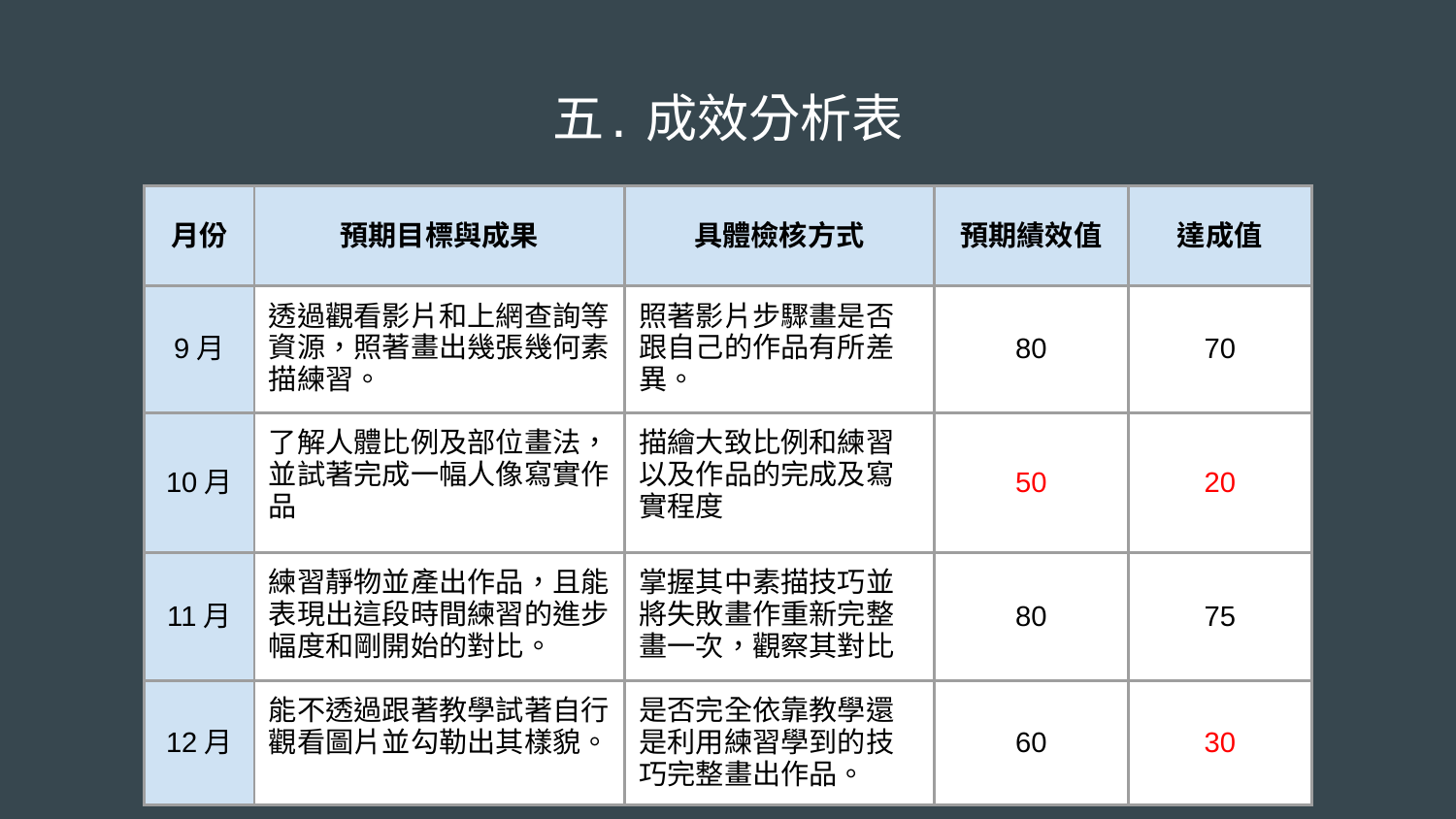

# 五. 成效分析表
| 月份 | 預期目標與成果 | 具體檢核方式 | 預期績效值 | 達成值 |
| --- | --- | --- | --- | --- |
| 9月 | 透過觀看影片和上網查詢等資源，照著畫出幾張幾何素描練習。 | 照著影片步驟畫是否跟自己的作品有所差異。 | 80 | 70 |
| 10月 | 了解人體比例及部位畫法，並試著完成一幅人像寫實作品 | 描繪大致比例和練習以及作品的完成及寫實程度 | 50 | 20 |
| 11月 | 練習靜物並產出作品，且能表現出這段時間練習的進步幅度和剛開始的對比。 | 掌握其中素描技巧並將失敗畫作重新完整畫一次，觀察其對比 | 80 | 75 |
| 12月 | 能不透過跟著教學試著自行觀看圖片並勾勒出其樣貌。 | 是否完全依靠教學還是利用練習學到的技巧完整畫出作品。 | 60 | 30 |